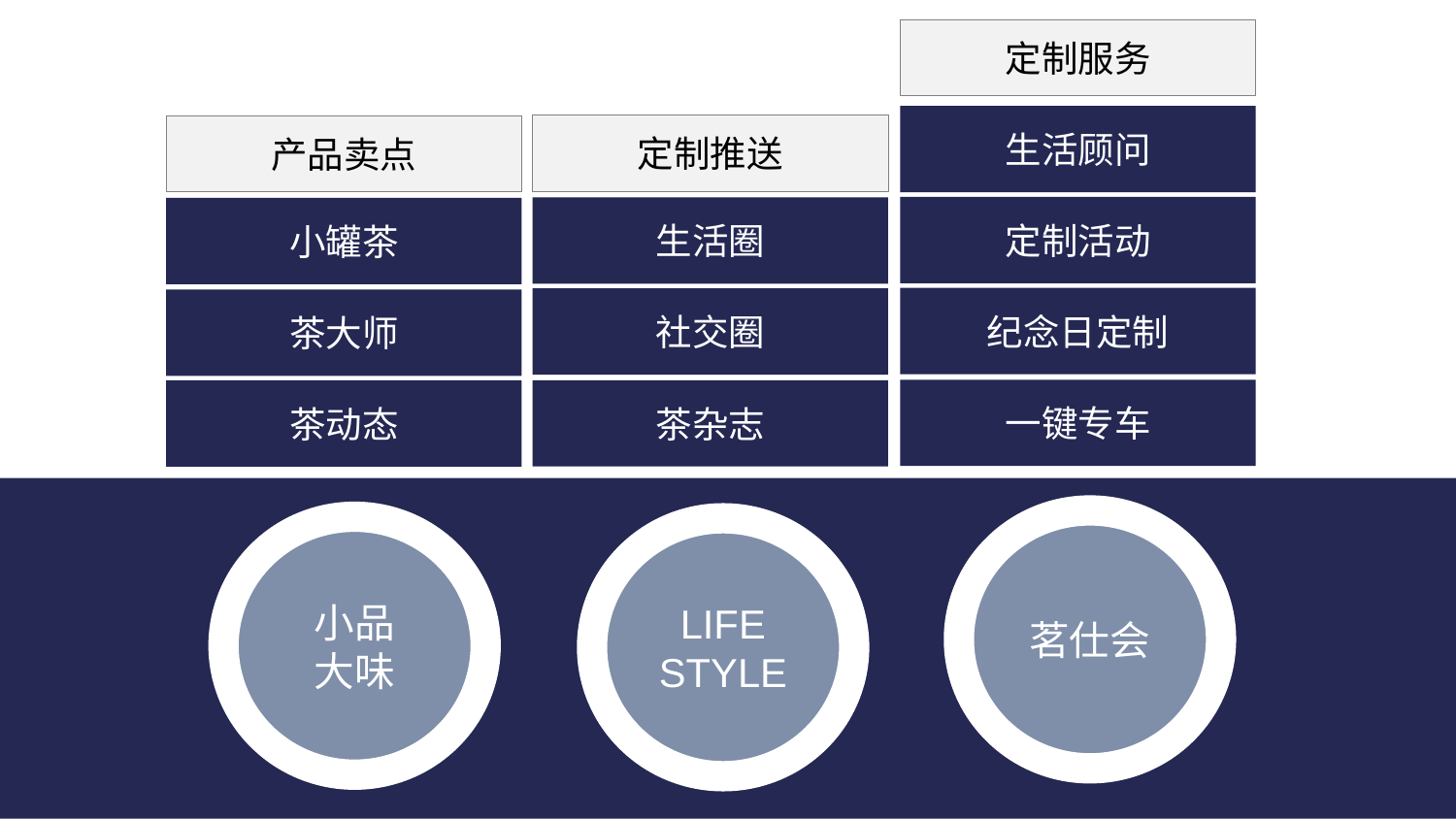

定制服务
生活顾问
定制推送
产品卖点
定制活动
生活圈
小罐茶
纪念日定制
社交圈
茶大师
一键专车
茶杂志
茶动态

茗仕会
小品
大味
LIFE STYLE